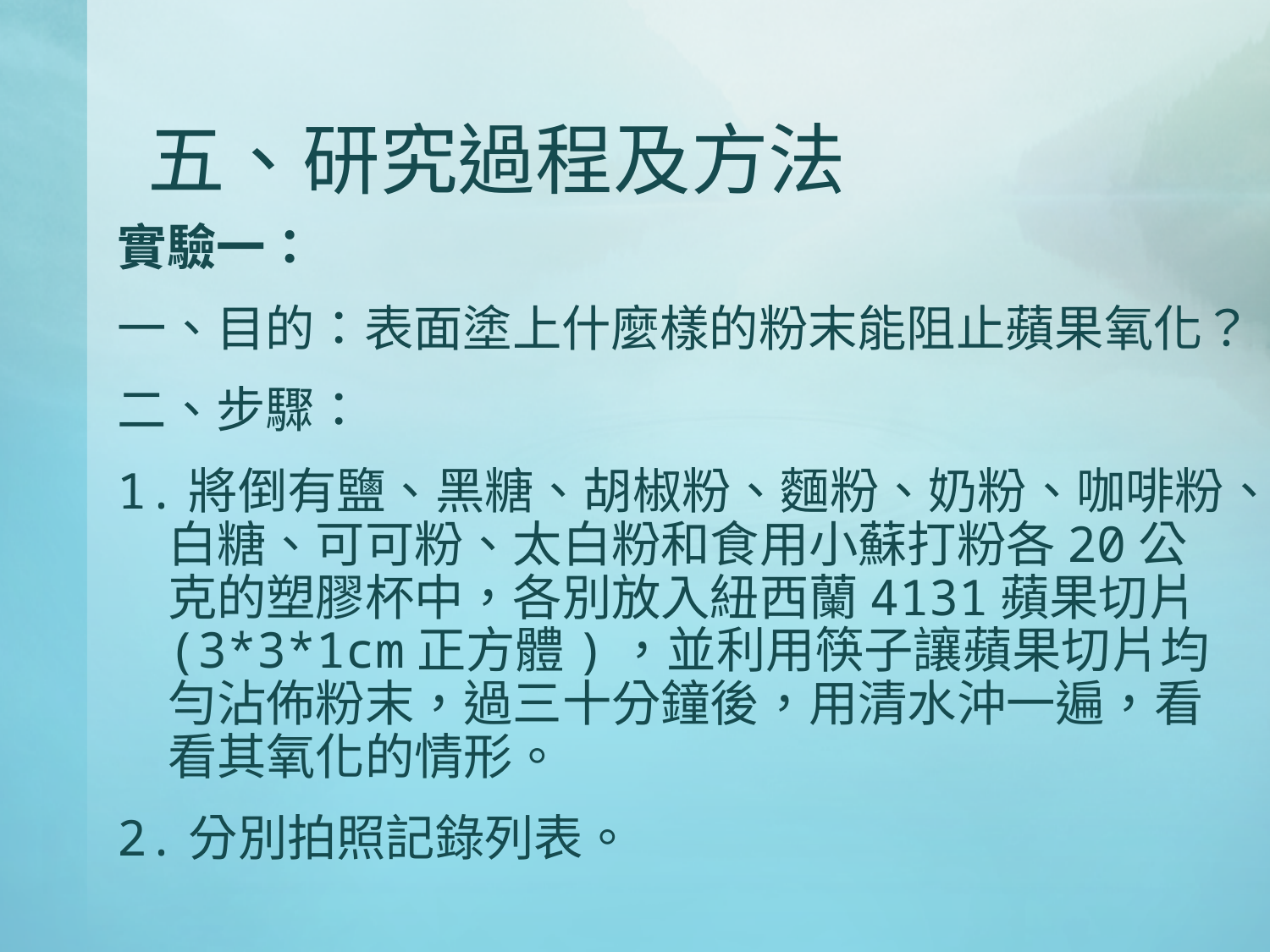

# 五、研究過程及方法
實驗一：
一、目的：表面塗上什麼樣的粉末能阻止蘋果氧化？
二、步驟：
1.將倒有鹽、黑糖、胡椒粉、麵粉、奶粉、咖啡粉、白糖、可可粉、太白粉和食用小蘇打粉各20公克的塑膠杯中，各別放入紐西蘭4131蘋果切片(3*3*1cm正方體)，並利用筷子讓蘋果切片均勻沾佈粉末，過三十分鐘後，用清水沖一遍，看看其氧化的情形。
2.分別拍照記錄列表。